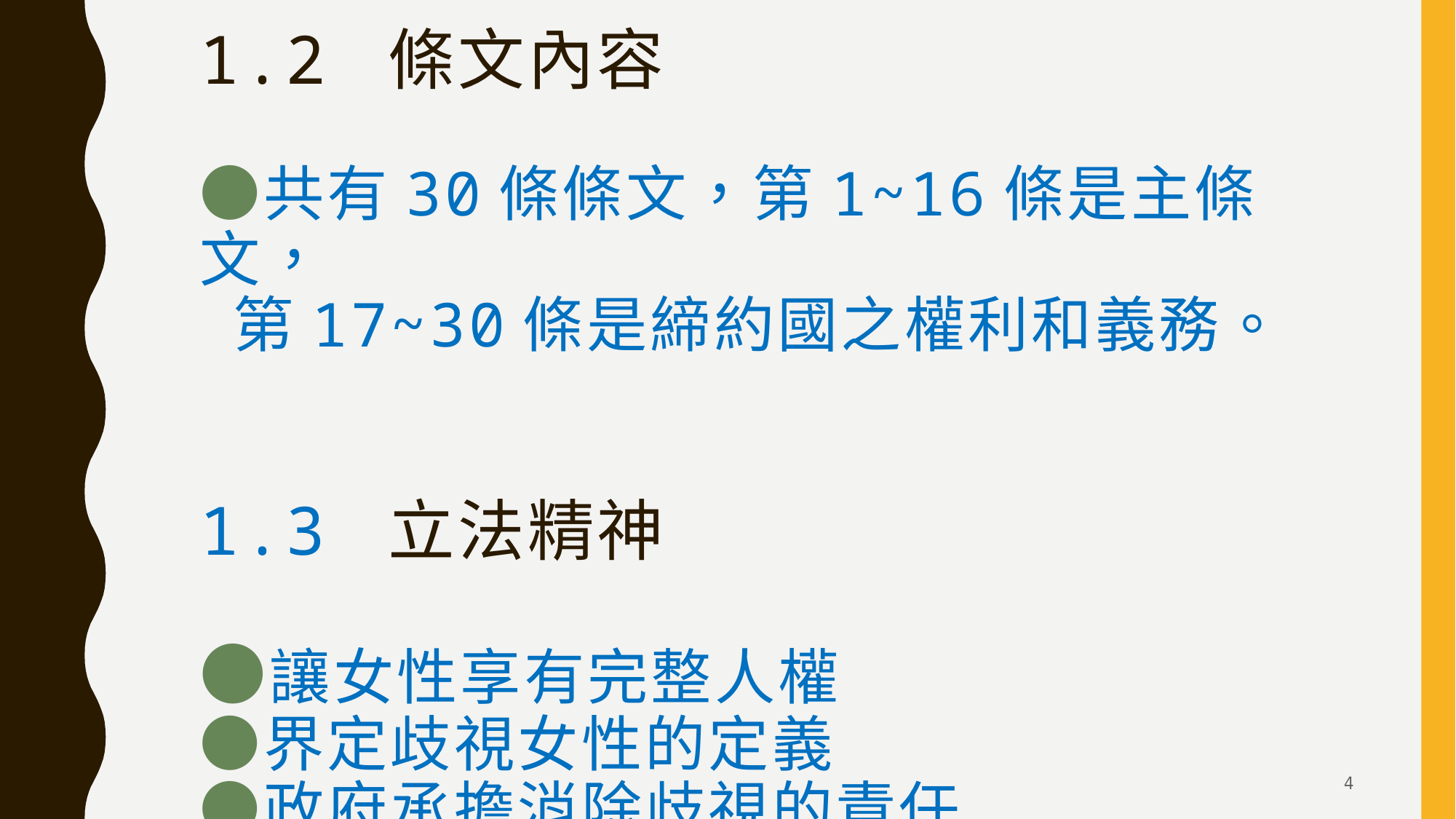

# 1.2 條文內容 ●共有30條條文，第1~16條是主條文， 第17~30條是締約國之權利和義務。 1.3 立法精神 ●讓女性享有完整人權 ●界定歧視女性的定義 ●政府承擔消除歧視的責任 ●鼓勵民間團體參與監督
4